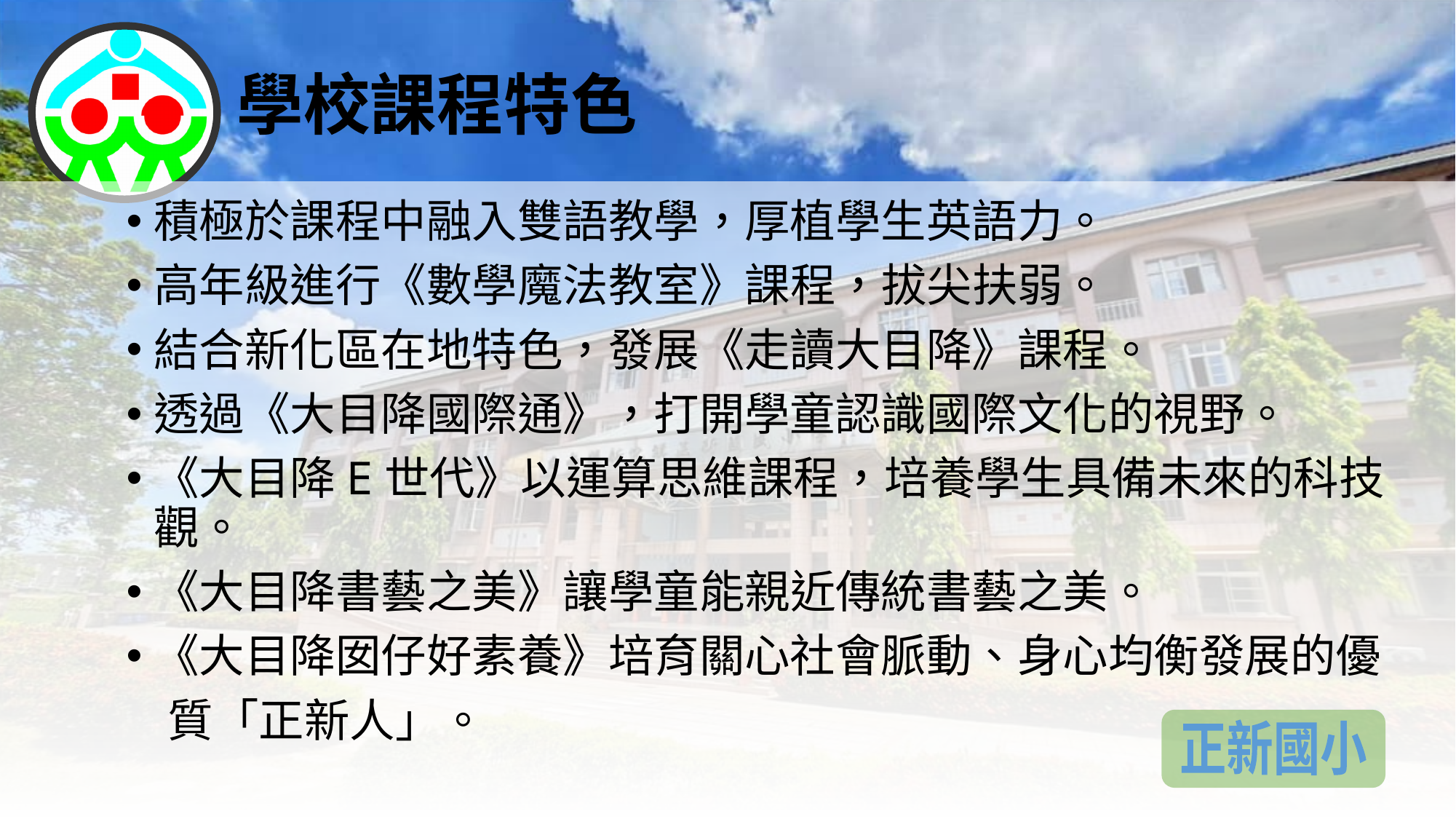

# 學校課程特色
積極於課程中融入雙語教學，厚植學生英語力。
高年級進行《數學魔法教室》課程，拔尖扶弱。
結合新化區在地特色，發展《走讀大目降》課程。
透過《大目降國際通》，打開學童認識國際文化的視野。
《大目降E世代》以運算思維課程，培養學生具備未來的科技觀。
《大目降書藝之美》讓學童能親近傳統書藝之美。
《大目降囡仔好素養》培育關心社會脈動、身心均衡發展的優
   質「正新人」。